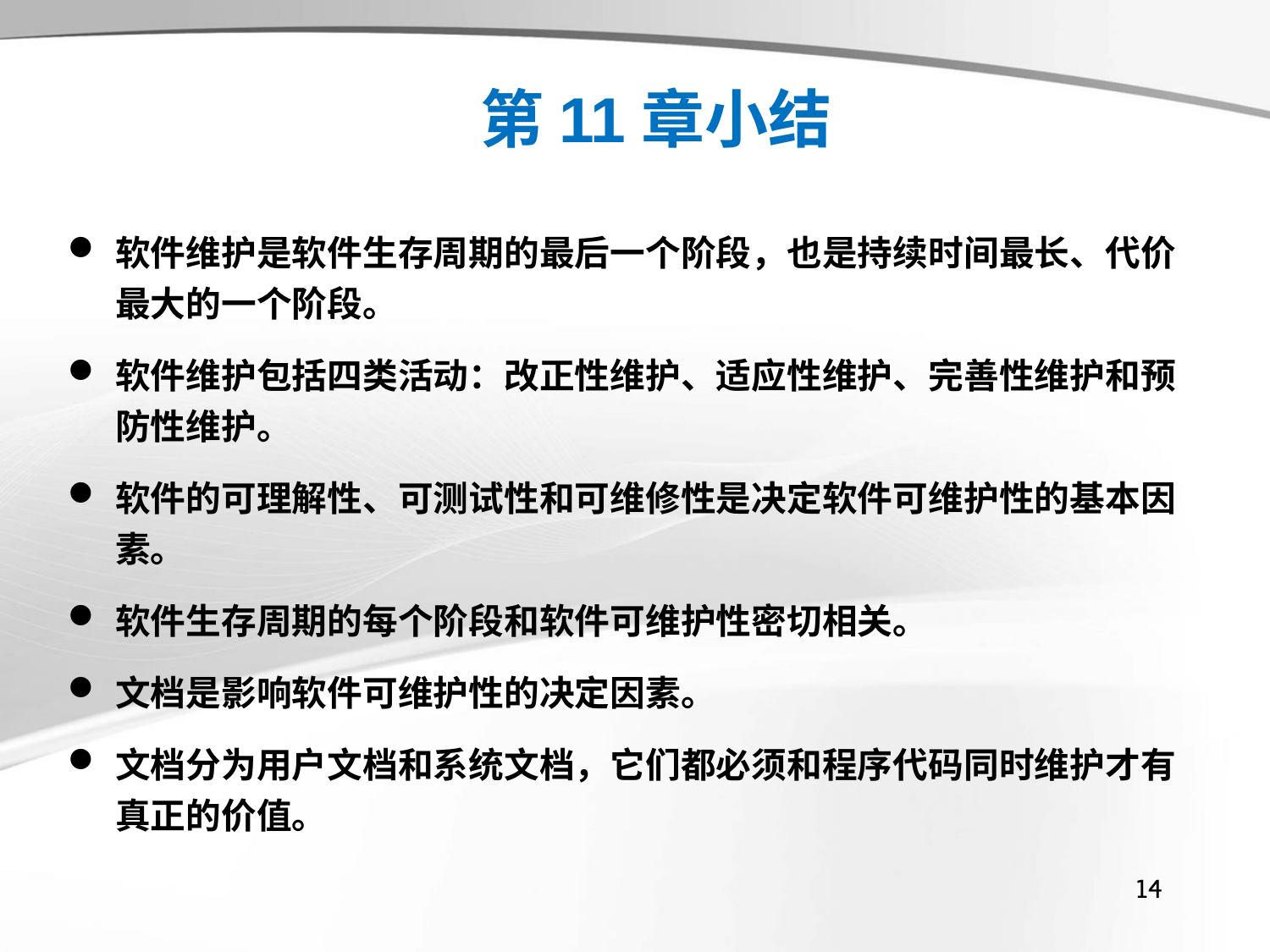

# 第11章小结
软件维护是软件生存周期的最后一个阶段，也是持续时间最长、代价最大的一个阶段。
软件维护包括四类活动：改正性维护、适应性维护、完善性维护和预防性维护。
软件的可理解性、可测试性和可维修性是决定软件可维护性的基本因素。
软件生存周期的每个阶段和软件可维护性密切相关。
文档是影响软件可维护性的决定因素。
文档分为用户文档和系统文档，它们都必须和程序代码同时维护才有真正的价值。
14